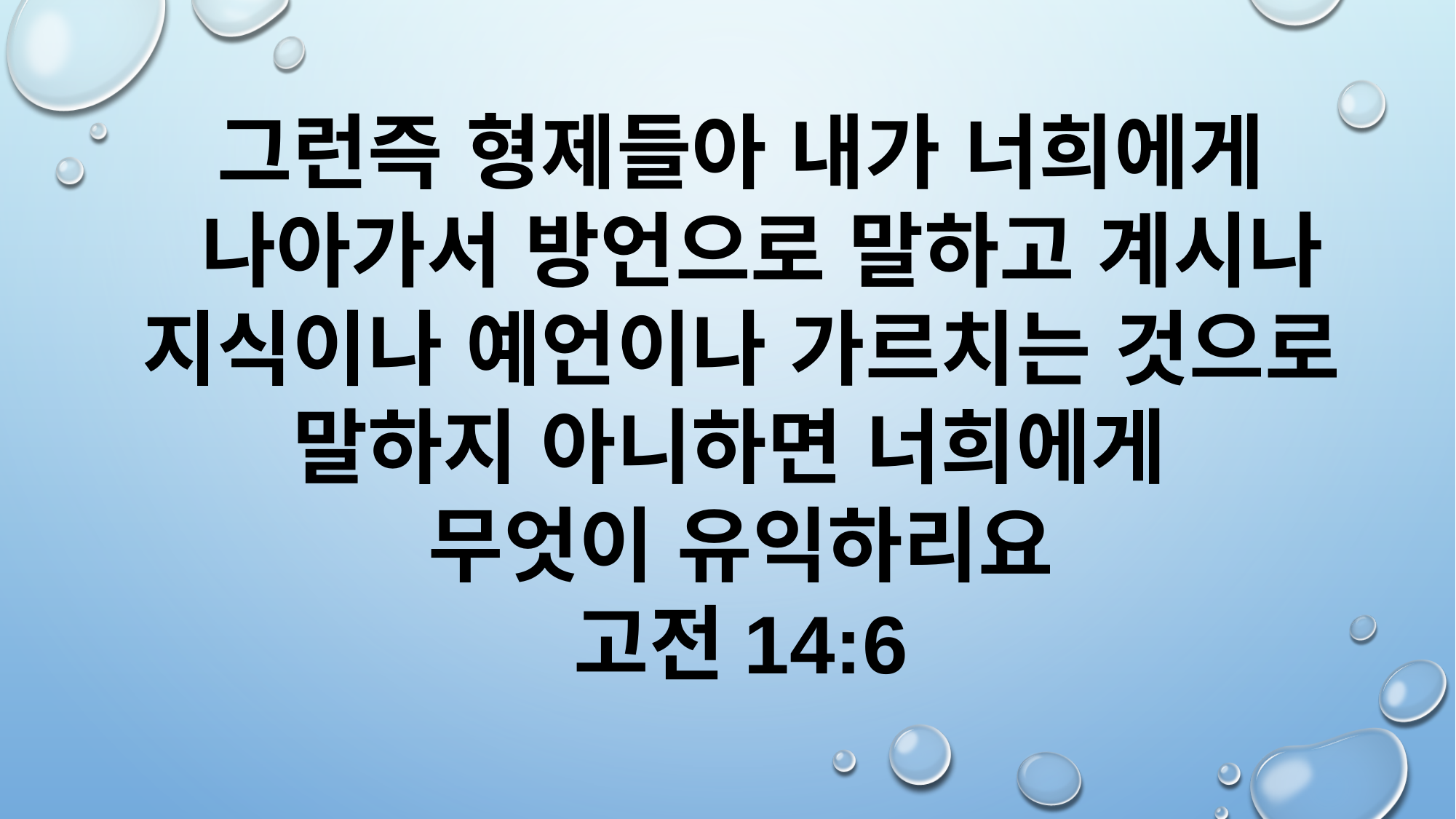

그런즉 형제들아 내가 너희에게
 나아가서 방언으로 말하고 계시나 지식이나 예언이나 가르치는 것으로 말하지 아니하면 너희에게
무엇이 유익하리요
고전14:6